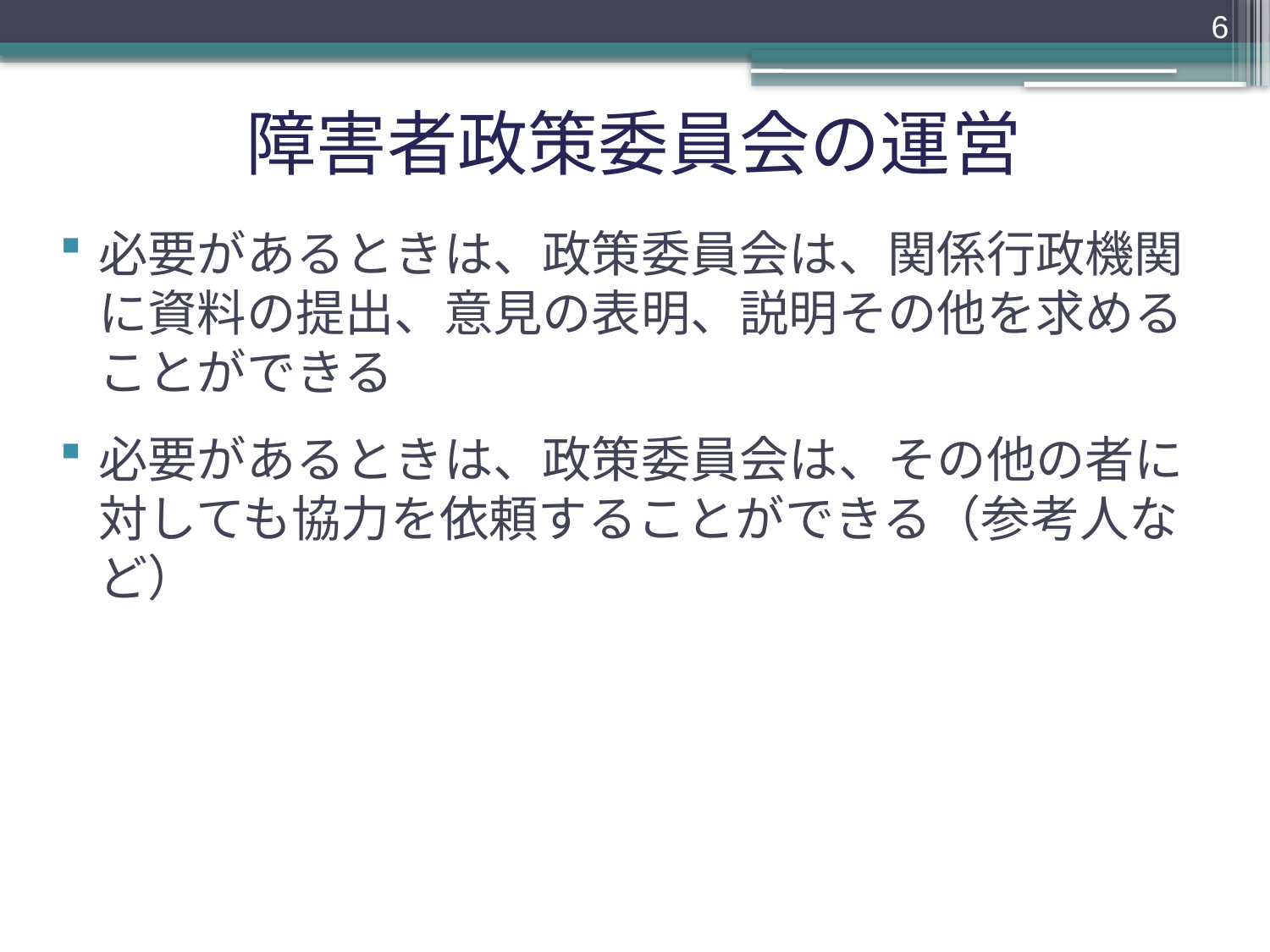

6
# 障害者政策委員会の運営
必要があるときは、政策委員会は、関係行政機関に資料の提出、意見の表明、説明その他を求めることができる
必要があるときは、政策委員会は、その他の者に対しても協力を依頼することができる（参考人など）